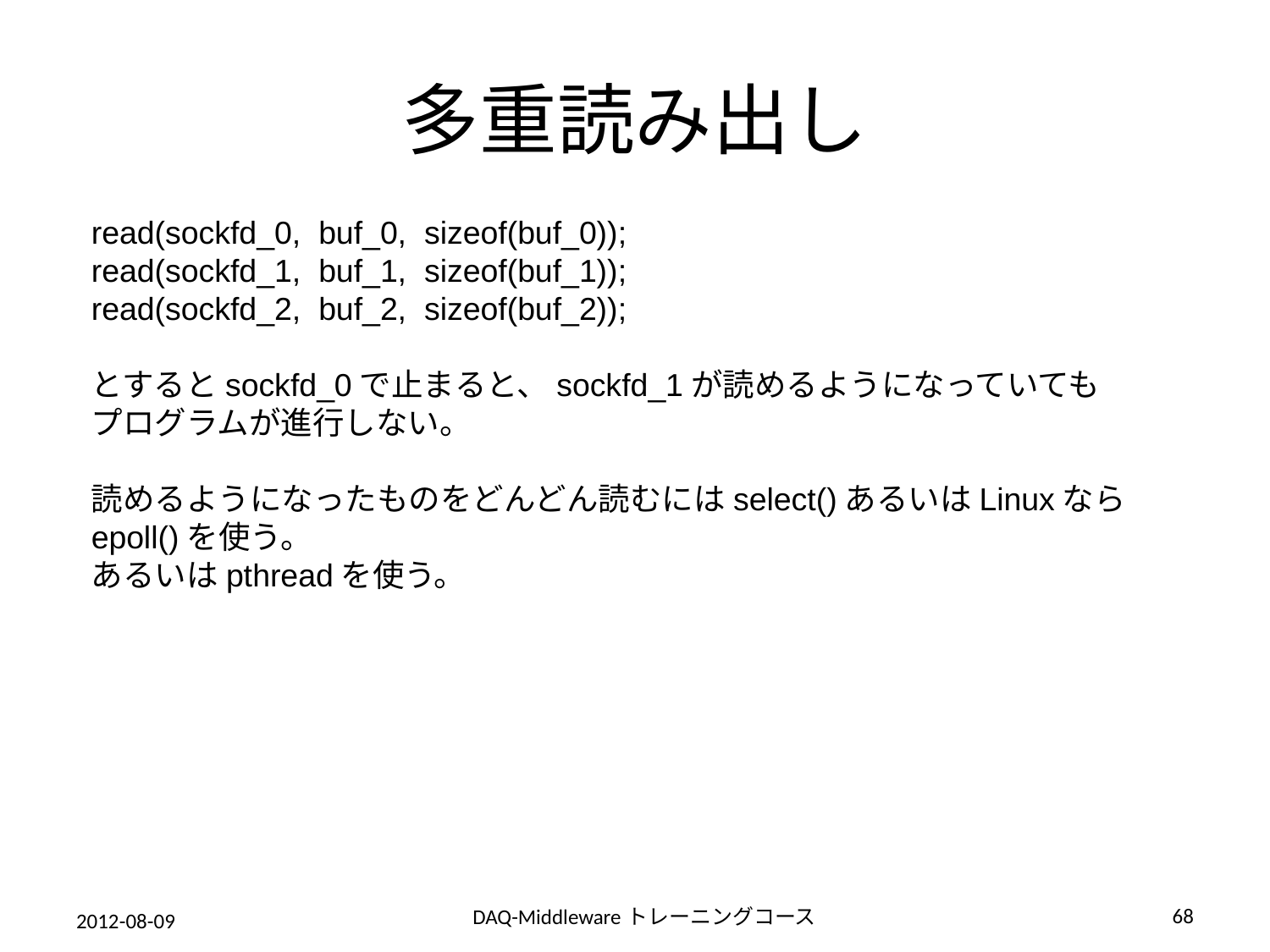

# 多重読み出し
read(sockfd_0,  buf_0,  sizeof(buf_0));
read(sockfd_1,  buf_1,  sizeof(buf_1));
read(sockfd_2,  buf_2,  sizeof(buf_2));

とするとsockfd_0で止まると、sockfd_1が読めるようになっていても
プログラムが進行しない。

読めるようになったものをどんどん読むにはselect()あるいはLinuxなら
epoll()を使う。
あるいはpthreadを使う。
68
DAQ-Middlewareトレーニングコース
2012-08-09